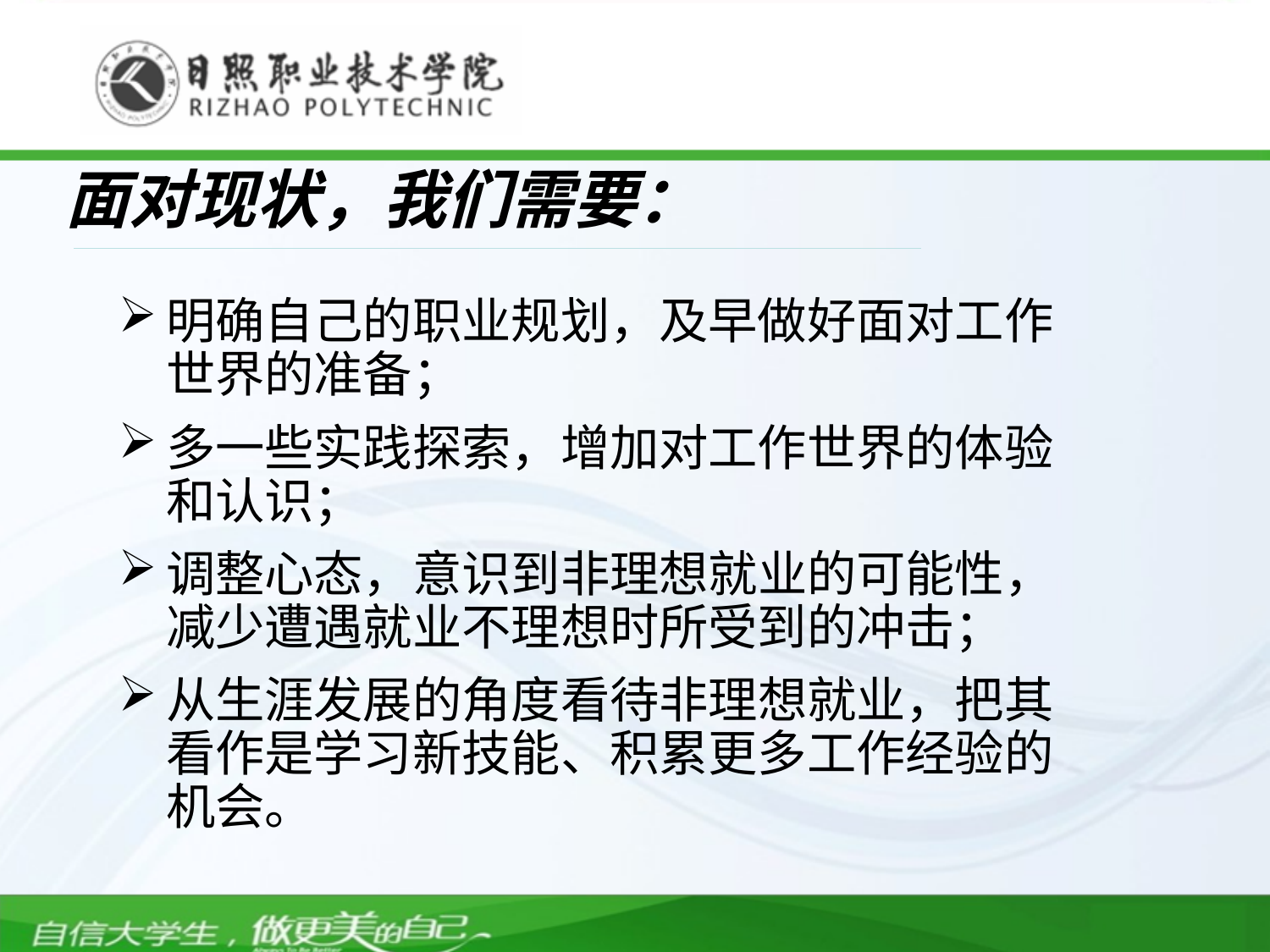

面对现状，我们需要：
明确自己的职业规划，及早做好面对工作世界的准备；
多一些实践探索，增加对工作世界的体验和认识；
调整心态，意识到非理想就业的可能性，减少遭遇就业不理想时所受到的冲击；
从生涯发展的角度看待非理想就业，把其看作是学习新技能、积累更多工作经验的机会。